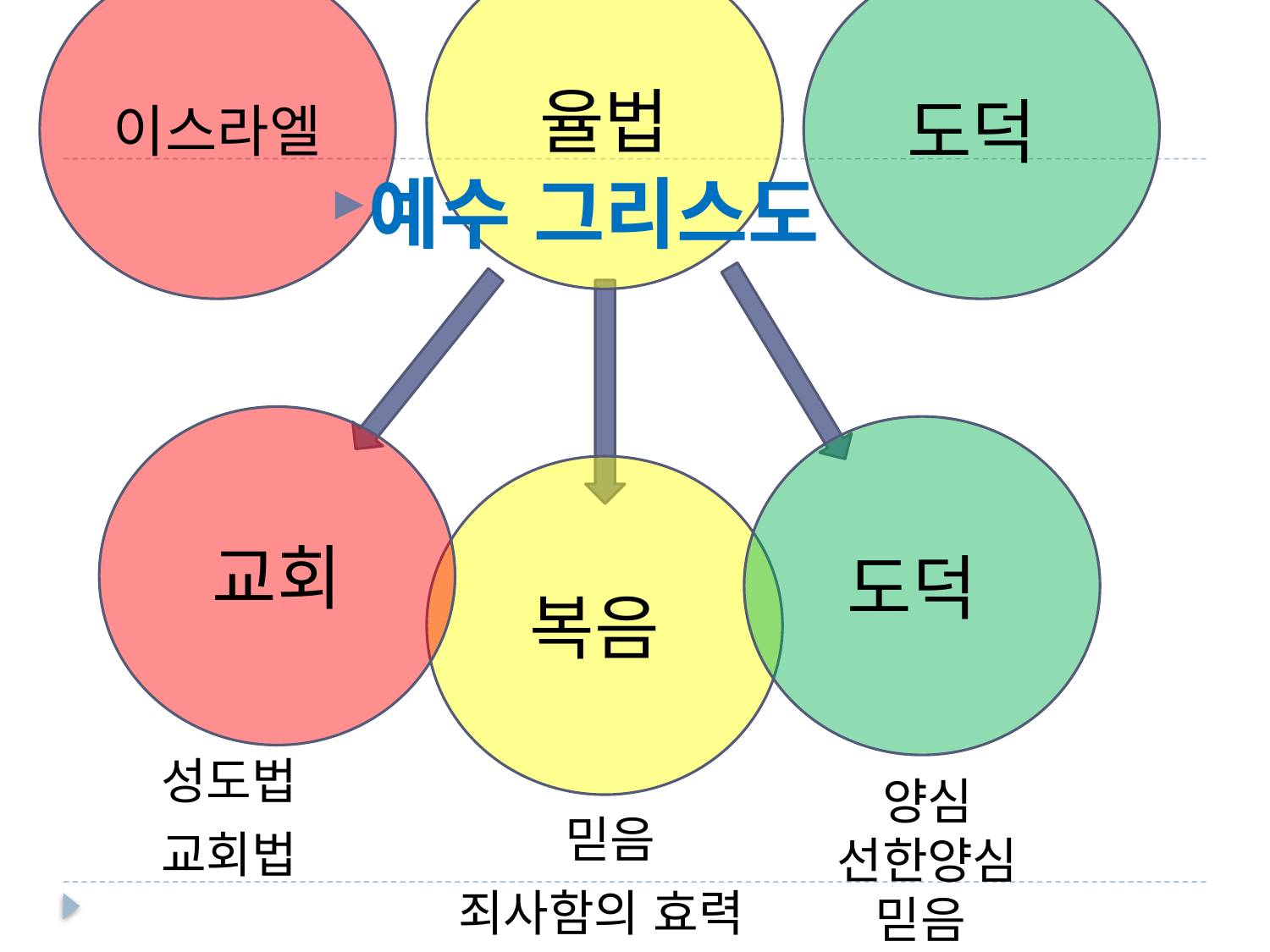

율법
이스라엘
도덕
#
예수 그리스도

교회
도덕
복음
성도법
교회법
양심
선한양심
믿음
믿음
죄사함의 효력